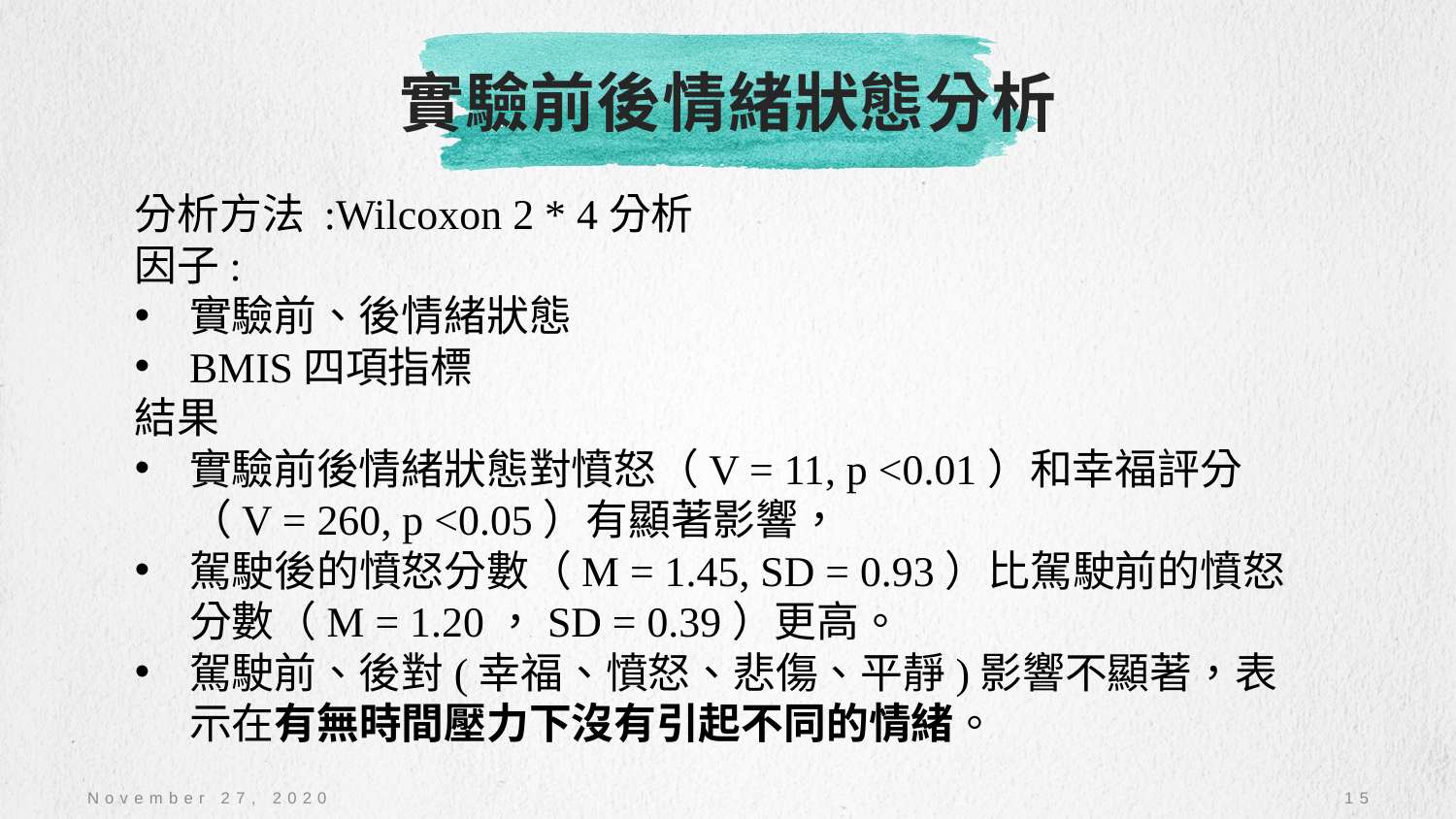

# 實驗前後情緒狀態分析
分析方法 :Wilcoxon 2 * 4分析
因子:
實驗前、後情緒狀態
BMIS四項指標
結果
實驗前後情緒狀態對憤怒（V = 11, p <0.01）和幸福評分（V = 260, p <0.05）有顯著影響，
駕駛後的憤怒分數（M = 1.45, SD = 0.93）比駕駛前的憤怒分數（M = 1.20，SD = 0.39）更高。
駕駛前、後對(幸福、憤怒、悲傷、平靜)影響不顯著，表示在有無時間壓力下沒有引起不同的情緒。

November 27, 2020
15